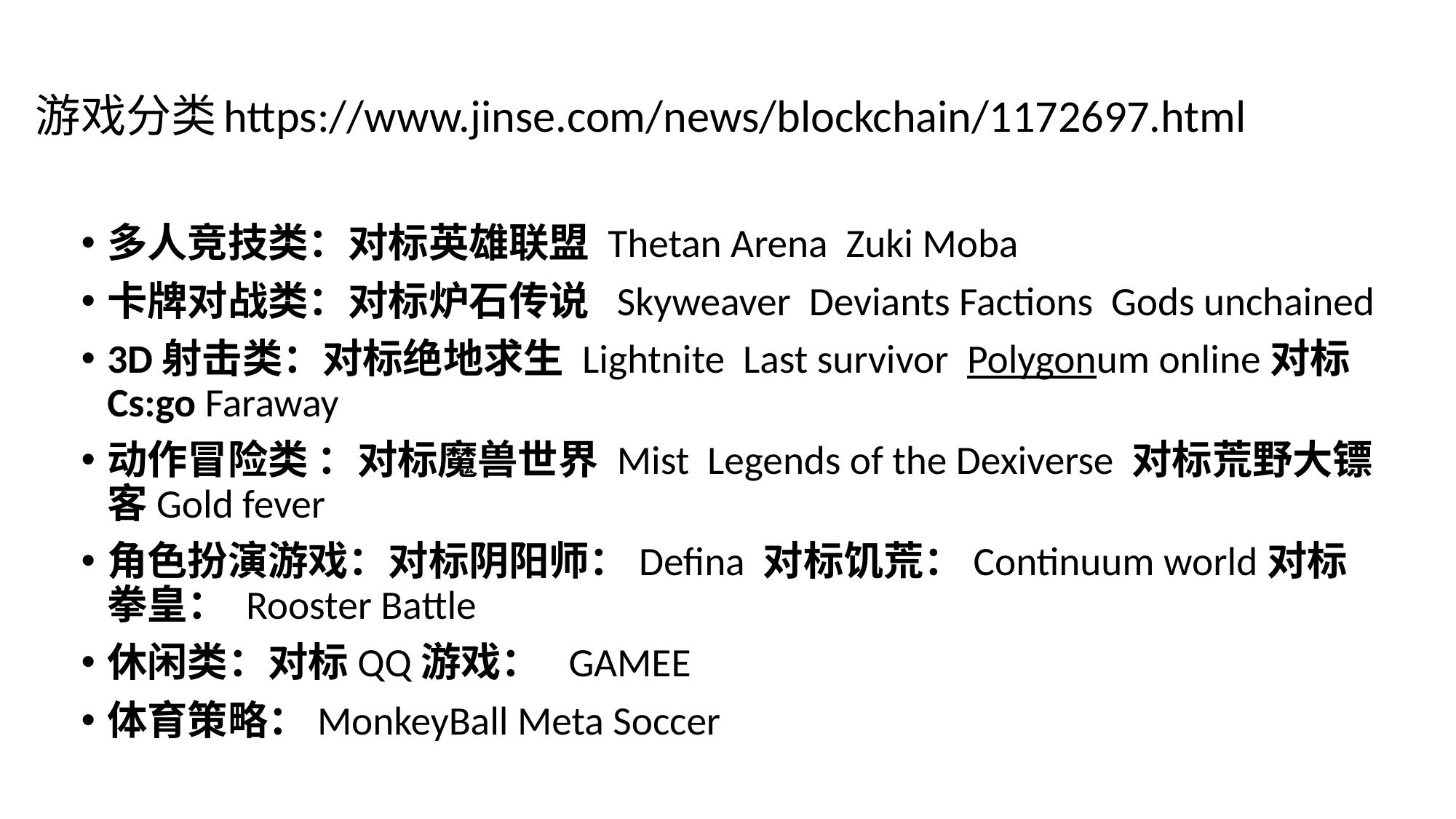

# 游戏分类https://www.jinse.com/news/blockchain/1172697.html
多人竞技类：对标英雄联盟 Thetan Arena  Zuki Moba
卡牌对战类：对标炉石传说  Skyweaver  Deviants Factions  Gods unchained
3D射击类：对标绝地求生 Lightnite  Last survivor  Polygonum online对标Cs:go Faraway
动作冒险类 ：对标魔兽世界 Mist  Legends of the Dexiverse 对标荒野大镖客Gold fever
角色扮演游戏：对标阴阳师：Defina 对标饥荒：Continuum world对标拳皇： Rooster Battle
休闲类：对标QQ游戏：  GAMEE
体育策略：MonkeyBall Meta Soccer